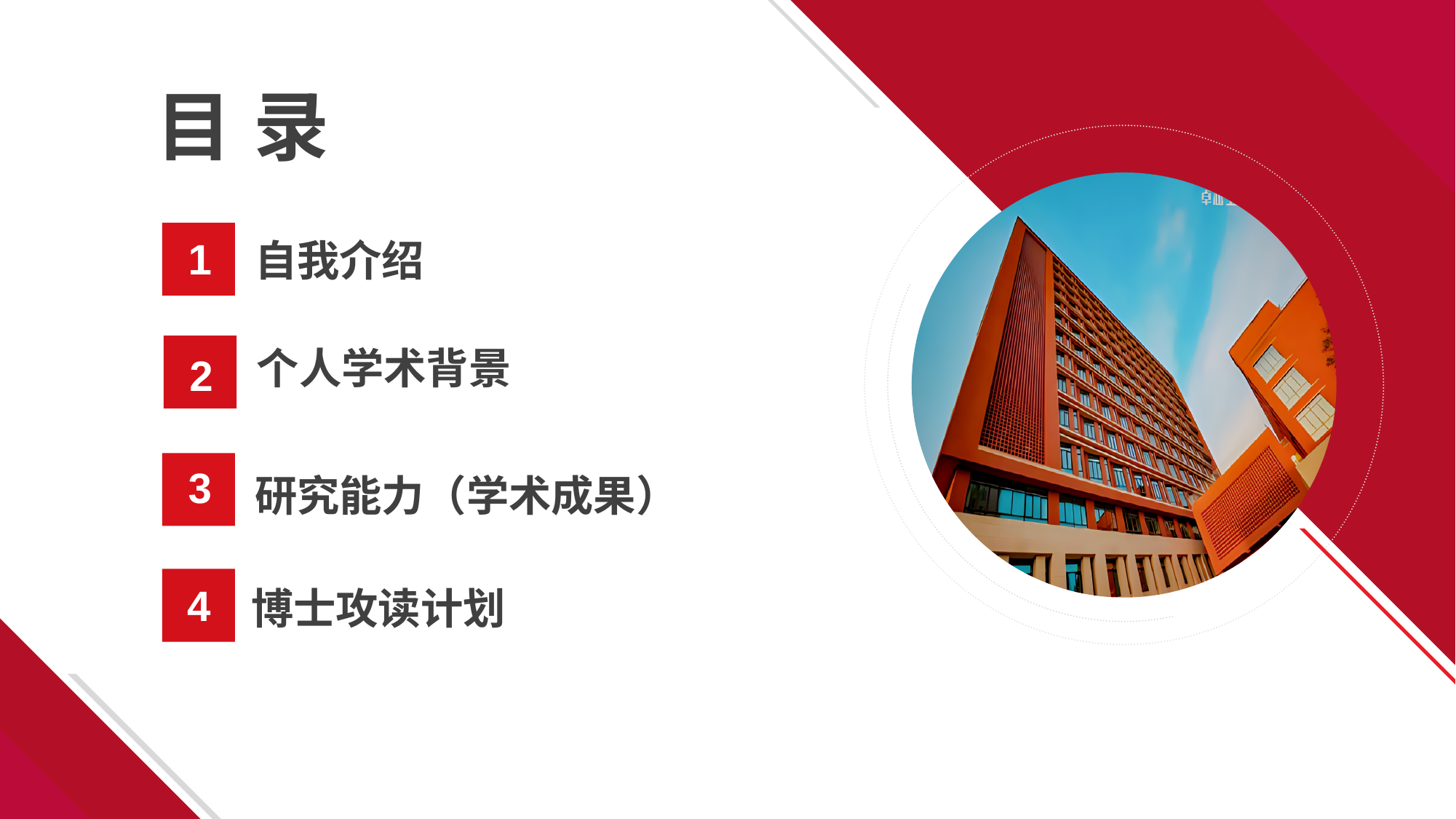

目 录

1
自我介绍

个人学术背景
2

研究能力（学术成果）
3

博士攻读计划
4